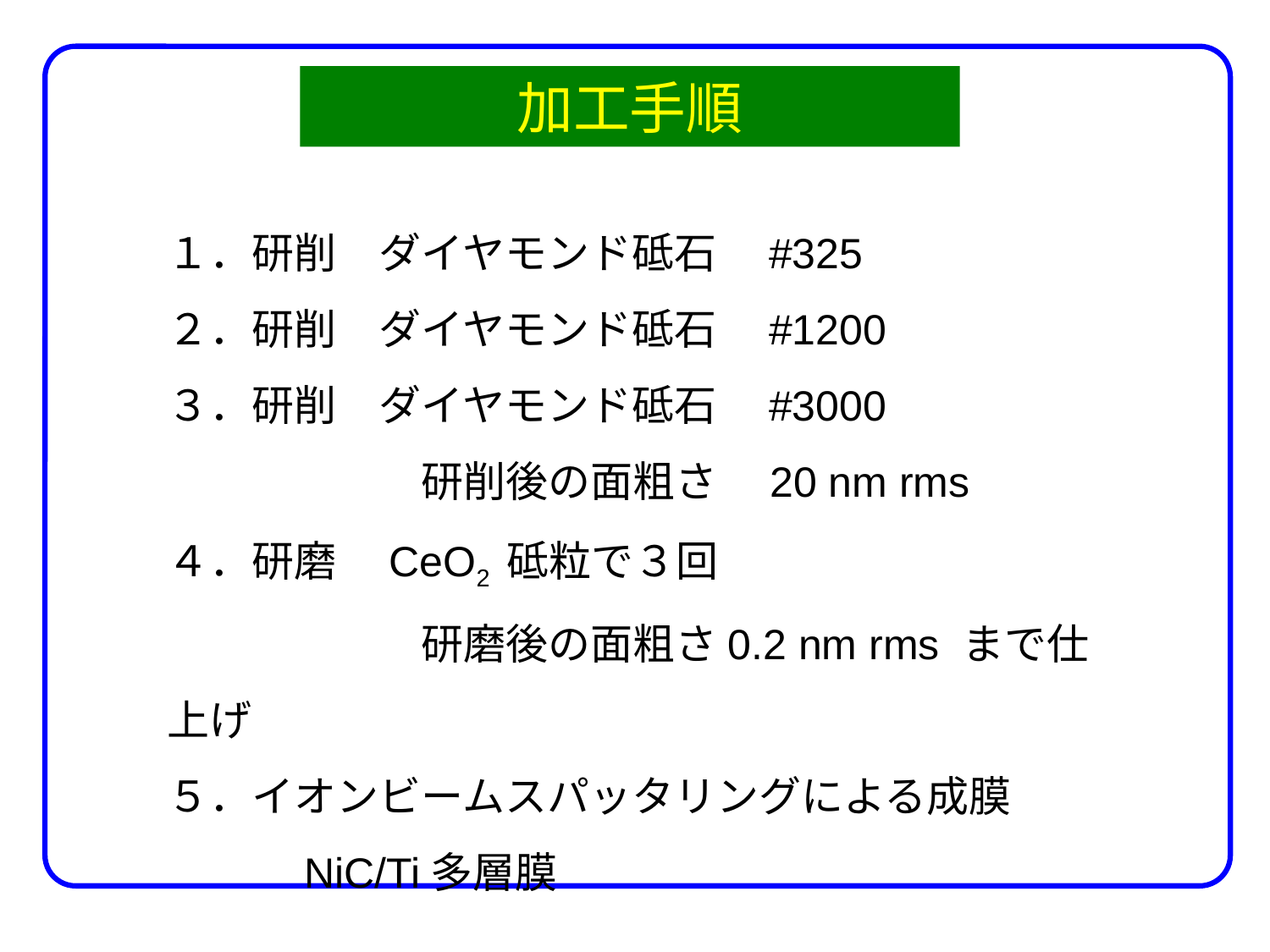

# 加工手順
１．研削　ダイヤモンド砥石　#325
２．研削　ダイヤモンド砥石　#1200
３．研削　ダイヤモンド砥石　#3000
　　　　　　研削後の面粗さ　20 nm rms
４．研磨　CeO2 砥粒で３回
　　　　　　研磨後の面粗さ0.2 nm rms まで仕上げ
５．イオンビームスパッタリングによる成膜
　　　NiC/Ti多層膜